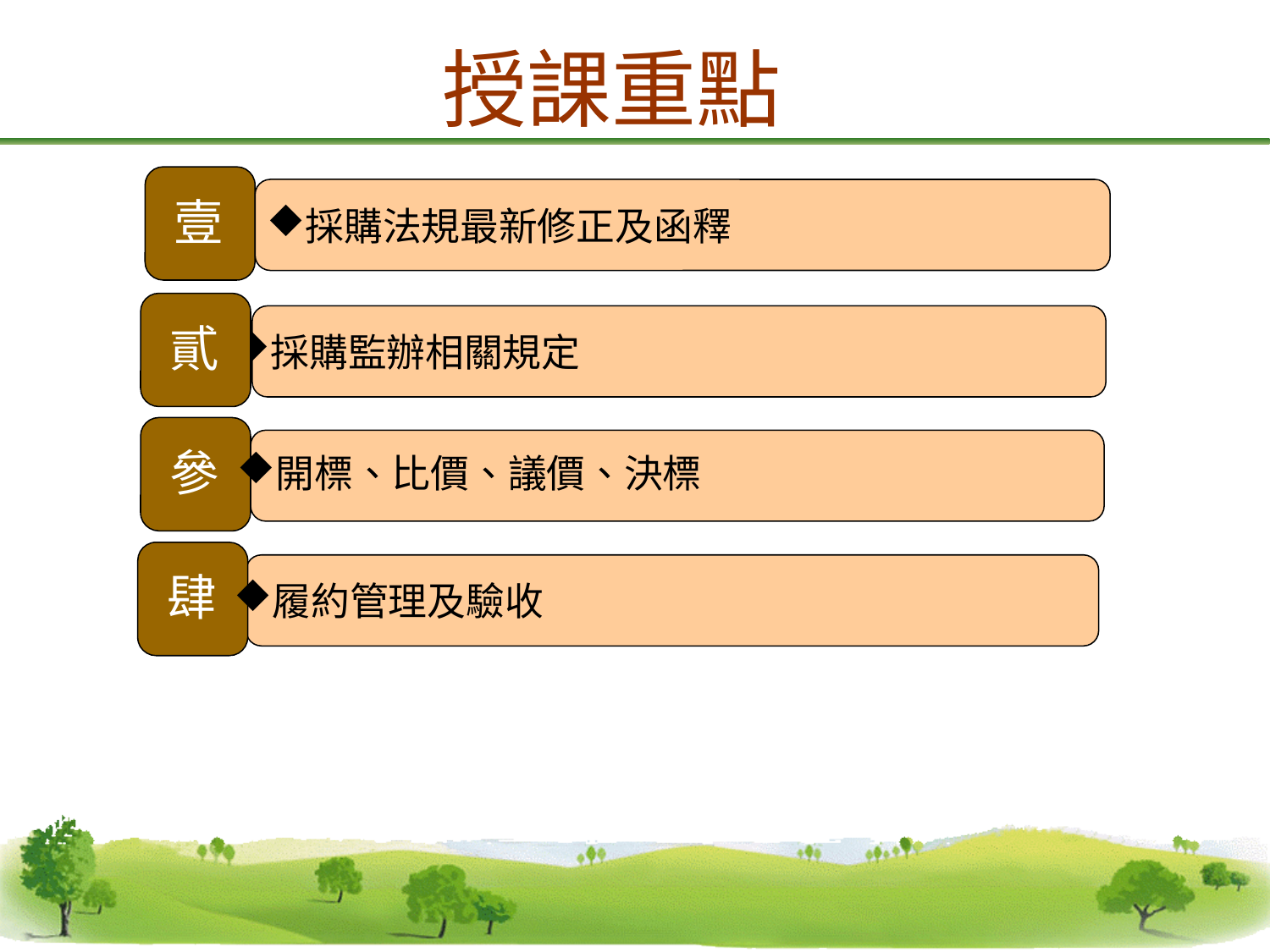

授課重點

壹
採購法規最新修正及函釋

貳
採購監辦相關規定

參
開標、比價、議價、決標

肆
履約管理及驗收

陸